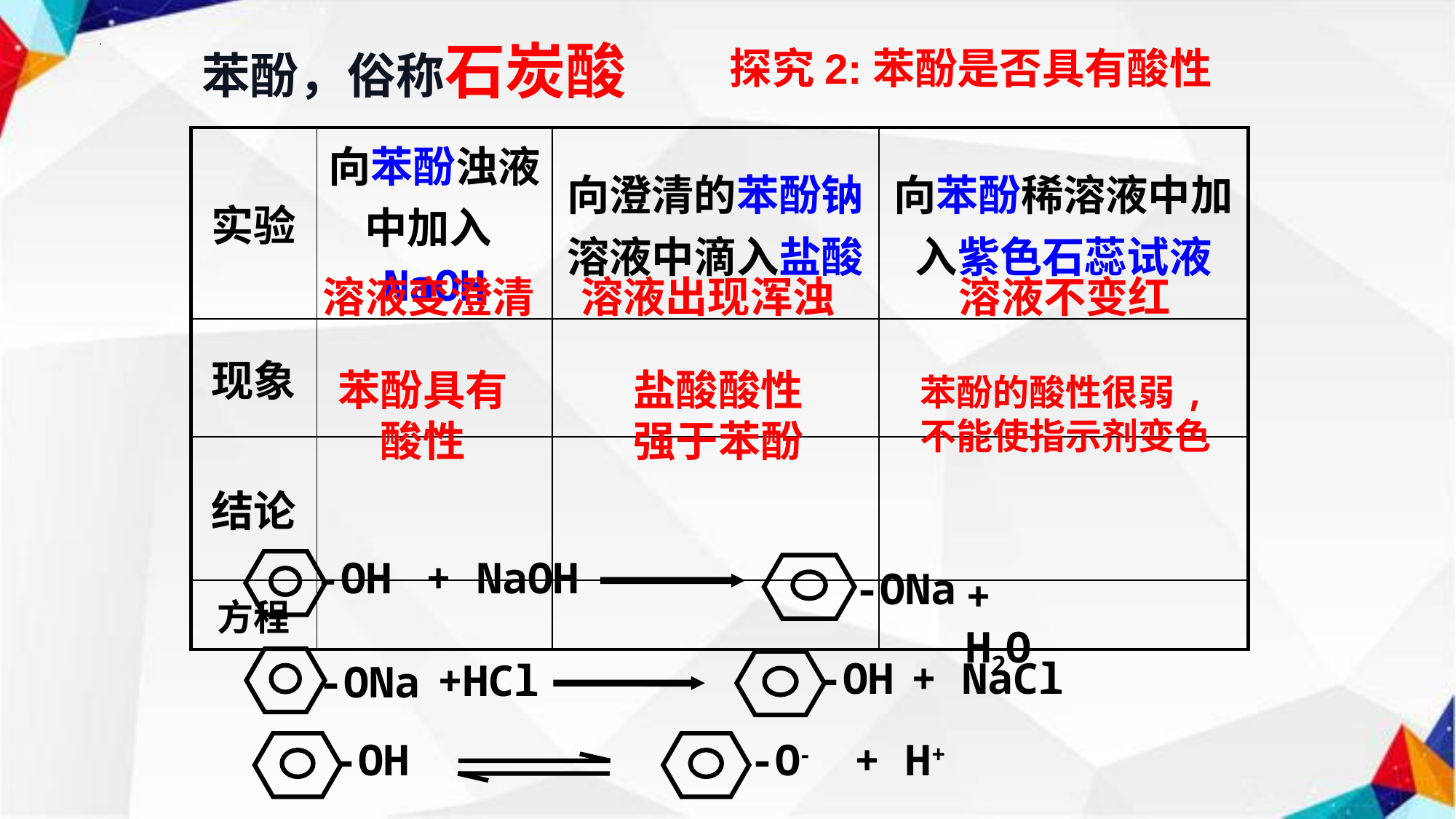

苯酚，俗称石炭酸
探究2:苯酚是否具有酸性
| 实验 | 向苯酚浊液中加入NaOH | 向澄清的苯酚钠溶液中滴入盐酸 | 向苯酚稀溶液中加入紫色石蕊试液 |
| --- | --- | --- | --- |
| 现象 |  |  |  |
| 结论 |  |  |  |
| 方程 |  |  |  |
溶液变澄清
溶液出现浑浊
溶液不变红
苯酚具有酸性
盐酸酸性强于苯酚
苯酚的酸性很弱,不能使指示剂变色
-OH

+ NaOH

-ONa
+ H2O
-OH

+ NaCl

-ONa
+HCl

-OH

-O-

+ H+